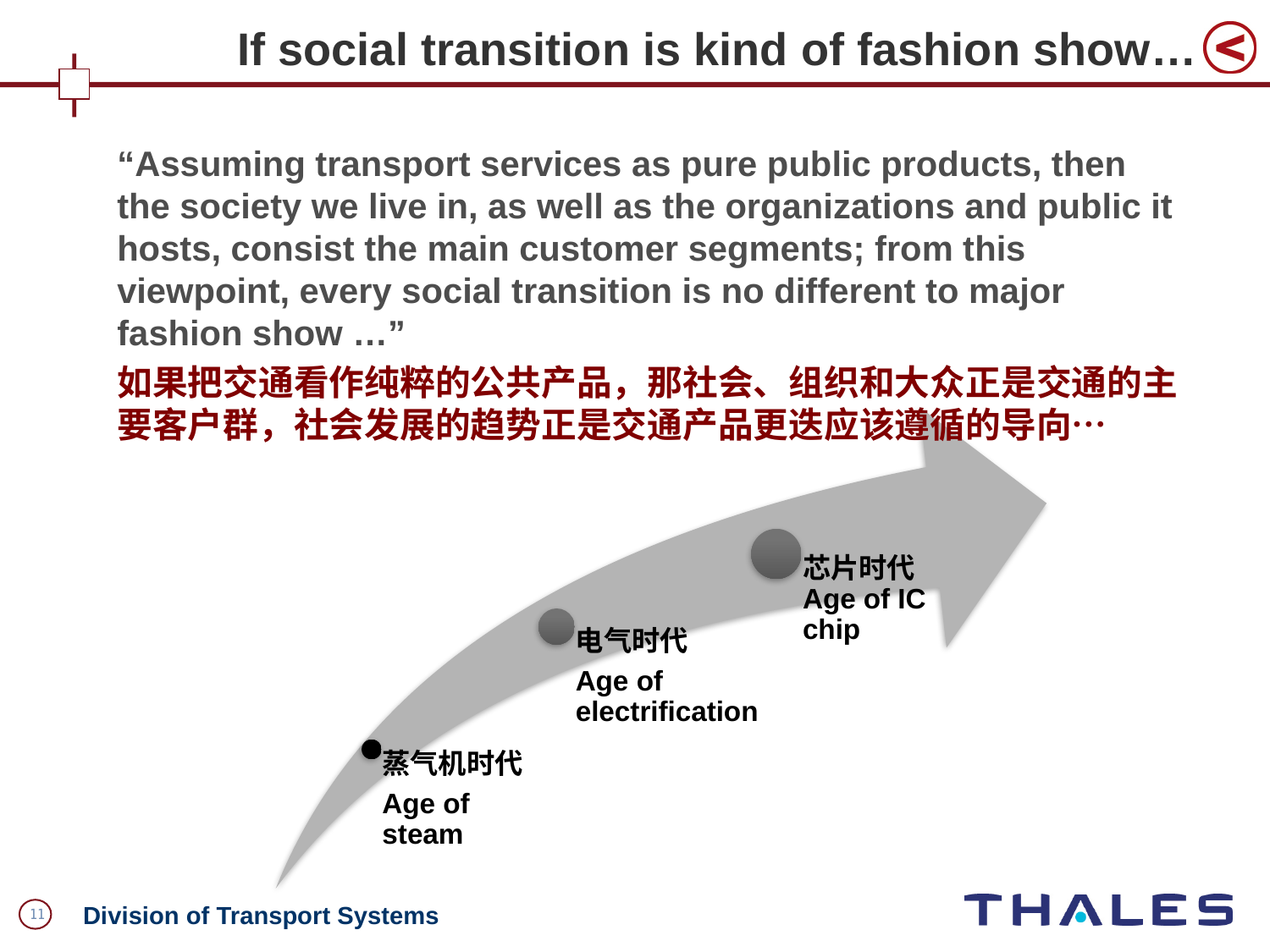

If social transition is kind of fashion show…
“Assuming transport services as pure public products, then the society we live in, as well as the organizations and public it hosts, consist the main customer segments; from this viewpoint, every social transition is no different to major fashion show …”
如果把交通看作纯粹的公共产品，那社会、组织和大众正是交通的主要客户群，社会发展的趋势正是交通产品更迭应该遵循的导向…
蒸气机时代
Age of steam
电气时代
Age of electrification
芯片时代 Age of IC chip